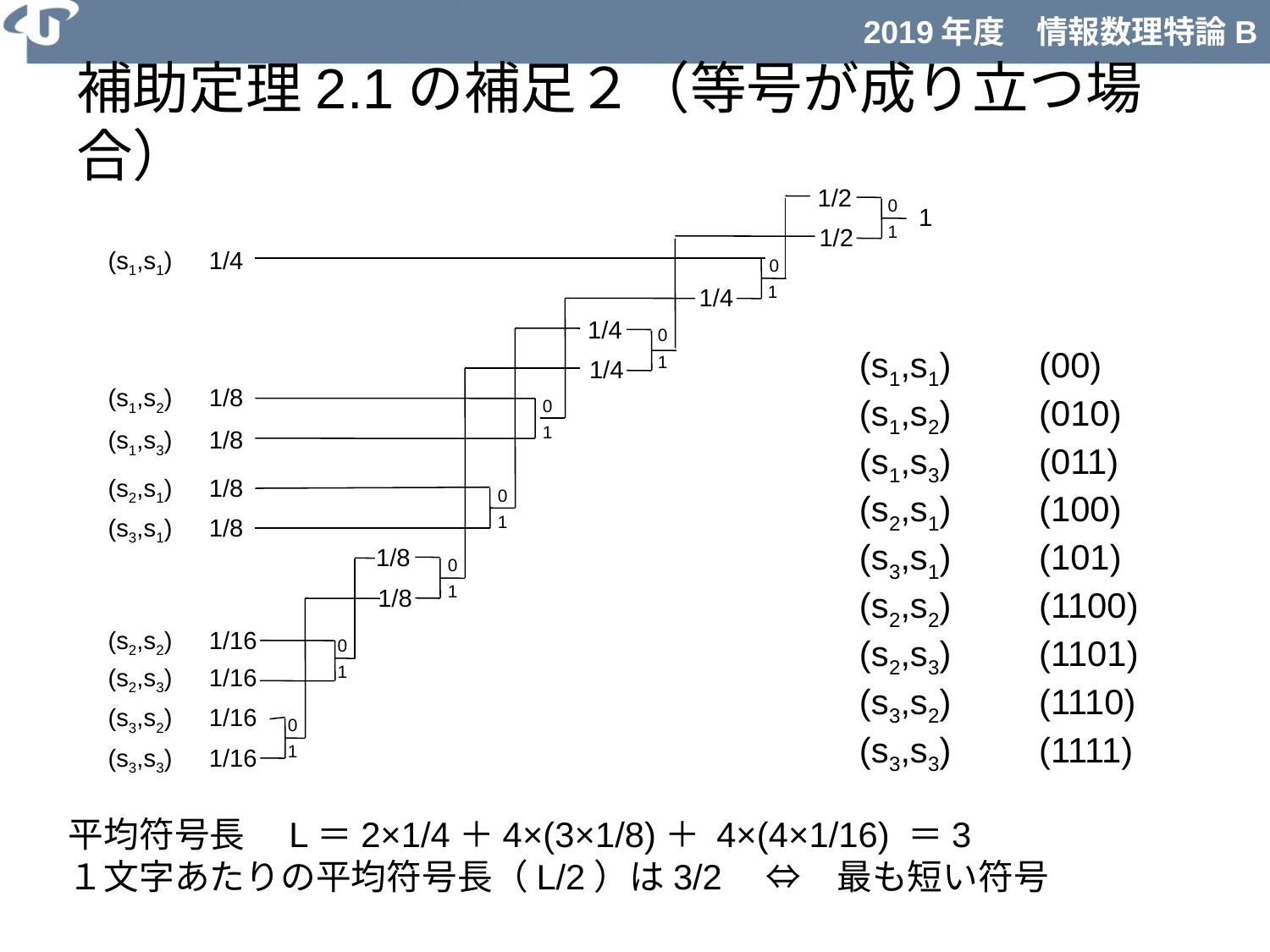

# 補助定理2.1の補足２（等号が成り立つ場合）
1/2
0
1
1
1/2
(s1,s1)　1/4
0
1
1/4
1/4
0
1
1/4
(s1,s2)　1/8
0
1
(s1,s3)　1/8
(s2,s1)　1/8
0
1
(s3,s1)　1/8
1/8
0
1
1/8
(s2,s2)　1/16
0
1
(s2,s3)　1/16
(s3,s2)　1/16
0
1
(s3,s3)　1/16
(s1,s1)　　(00)
(s1,s2)　　(010)
(s1,s3)　　(011)
(s2,s1)　　(100)
(s3,s1)　　(101)
(s2,s2)　　(1100)
(s2,s3)　　(1101)
(s3,s2)　　(1110)
(s3,s3)　　(1111)
平均符号長　L＝2×1/4＋4×(3×1/8)＋ 4×(4×1/16) ＝3
１文字あたりの平均符号長（L/2）は3/2　⇔　最も短い符号